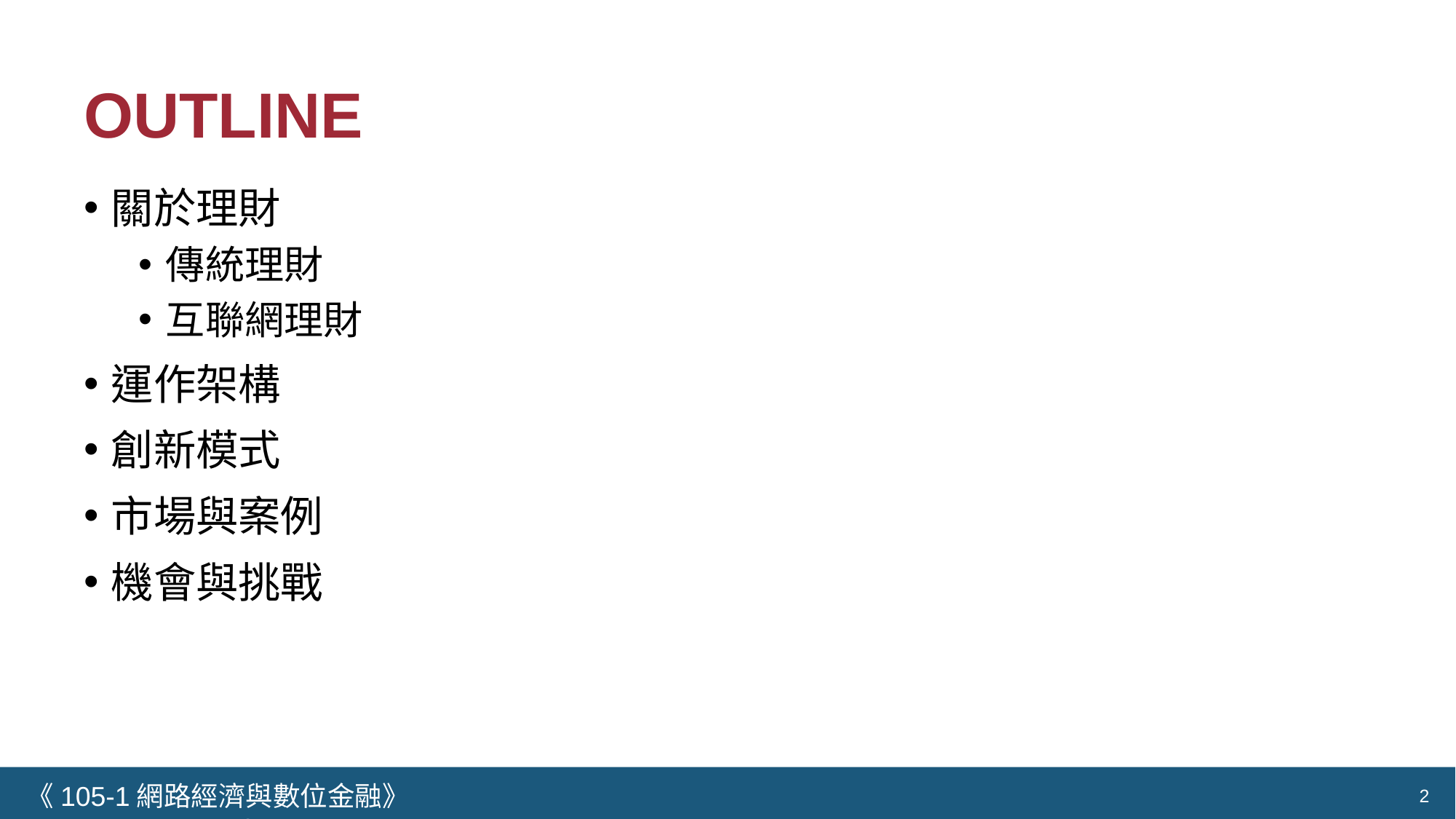

# OUTLINE
關於理財
傳統理財
互聯網理財
運作架構
創新模式
市場與案例
機會與挑戰

《105-1網路經濟與數位金融》                                                                                                                                             NCTU.IIM.IEBI Lab
2